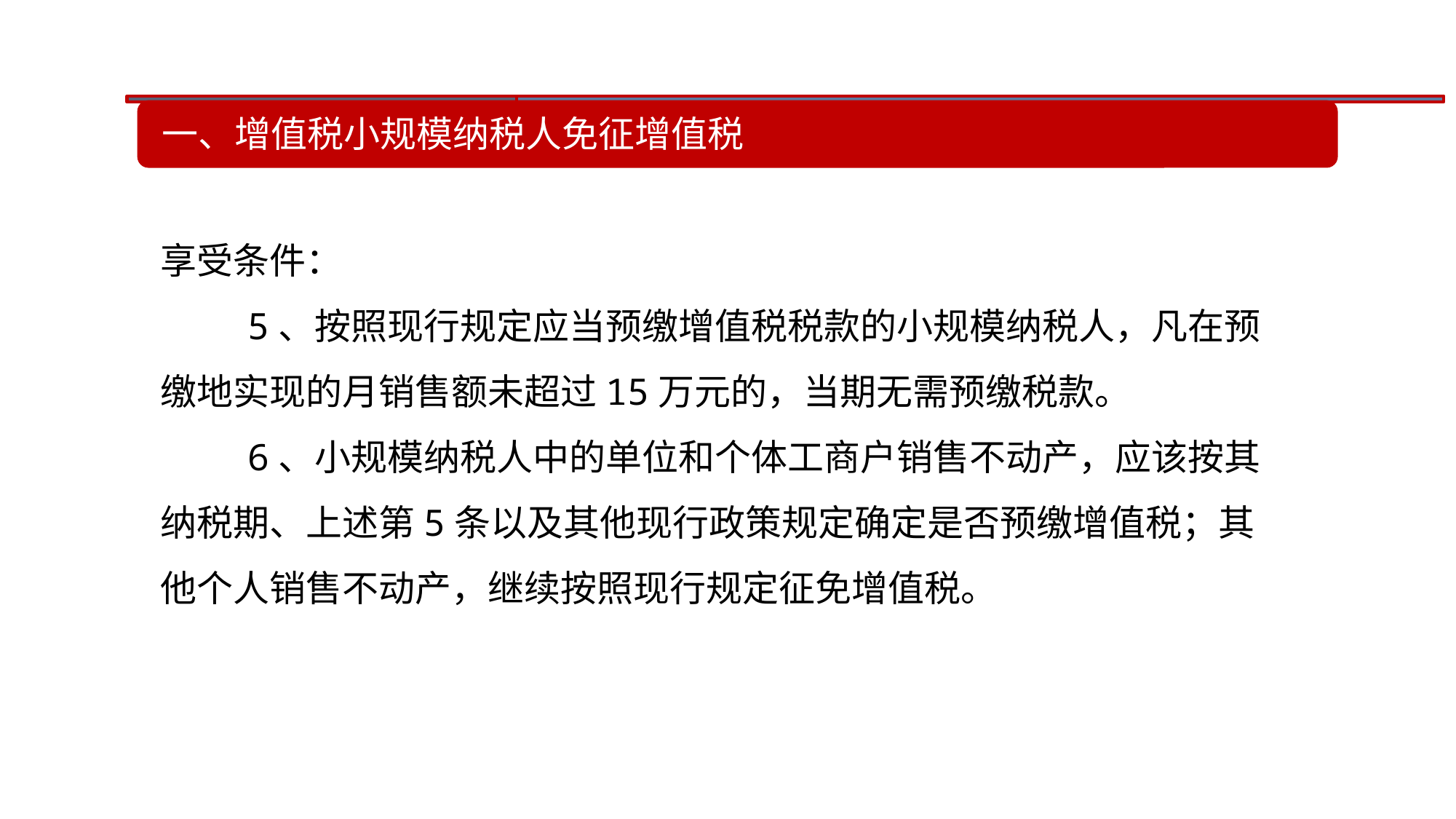

一、增值税小规模纳税人免征增值税
享受条件：
    5、按照现行规定应当预缴增值税税款的小规模纳税人，凡在预缴地实现的月销售额未超过15万元的，当期无需预缴税款。
    6、小规模纳税人中的单位和个体工商户销售不动产，应该按其纳税期、上述第5条以及其他现行政策规定确定是否预缴增值税；其他个人销售不动产，继续按照现行规定征免增值税。